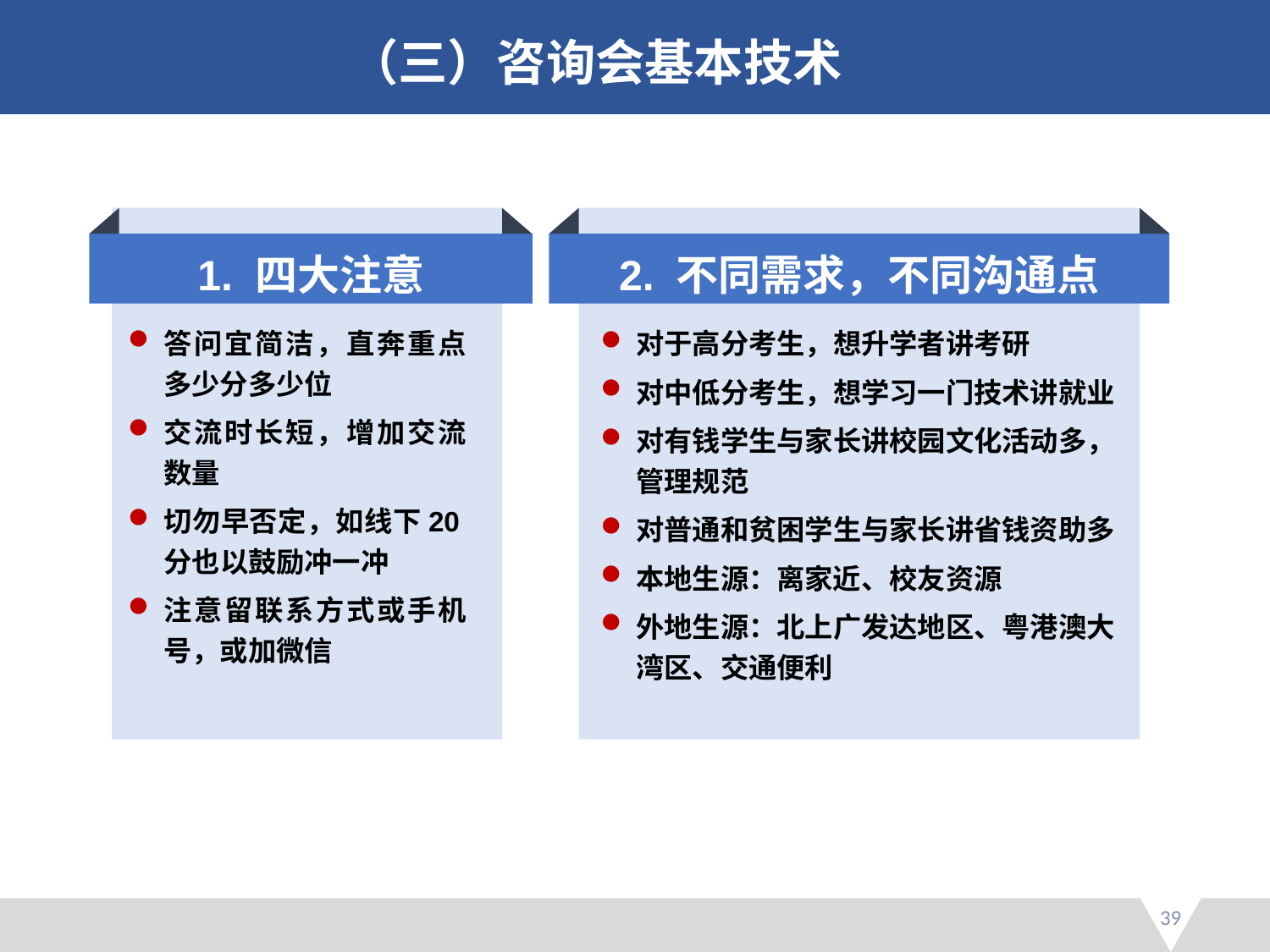

（三）咨询会基本技术

1. 四大注意

2. 不同需求，不同沟通点

答问宜简洁，直奔重点多少分多少位
交流时长短，增加交流数量
切勿早否定，如线下20分也以鼓励冲一冲
注意留联系方式或手机号，或加微信
对于高分考生，想升学者讲考研
对中低分考生，想学习一门技术讲就业
对有钱学生与家长讲校园文化活动多，管理规范
对普通和贫困学生与家长讲省钱资助多
本地生源：离家近、校友资源
外地生源：北上广发达地区、粤港澳大湾区、交通便利
39